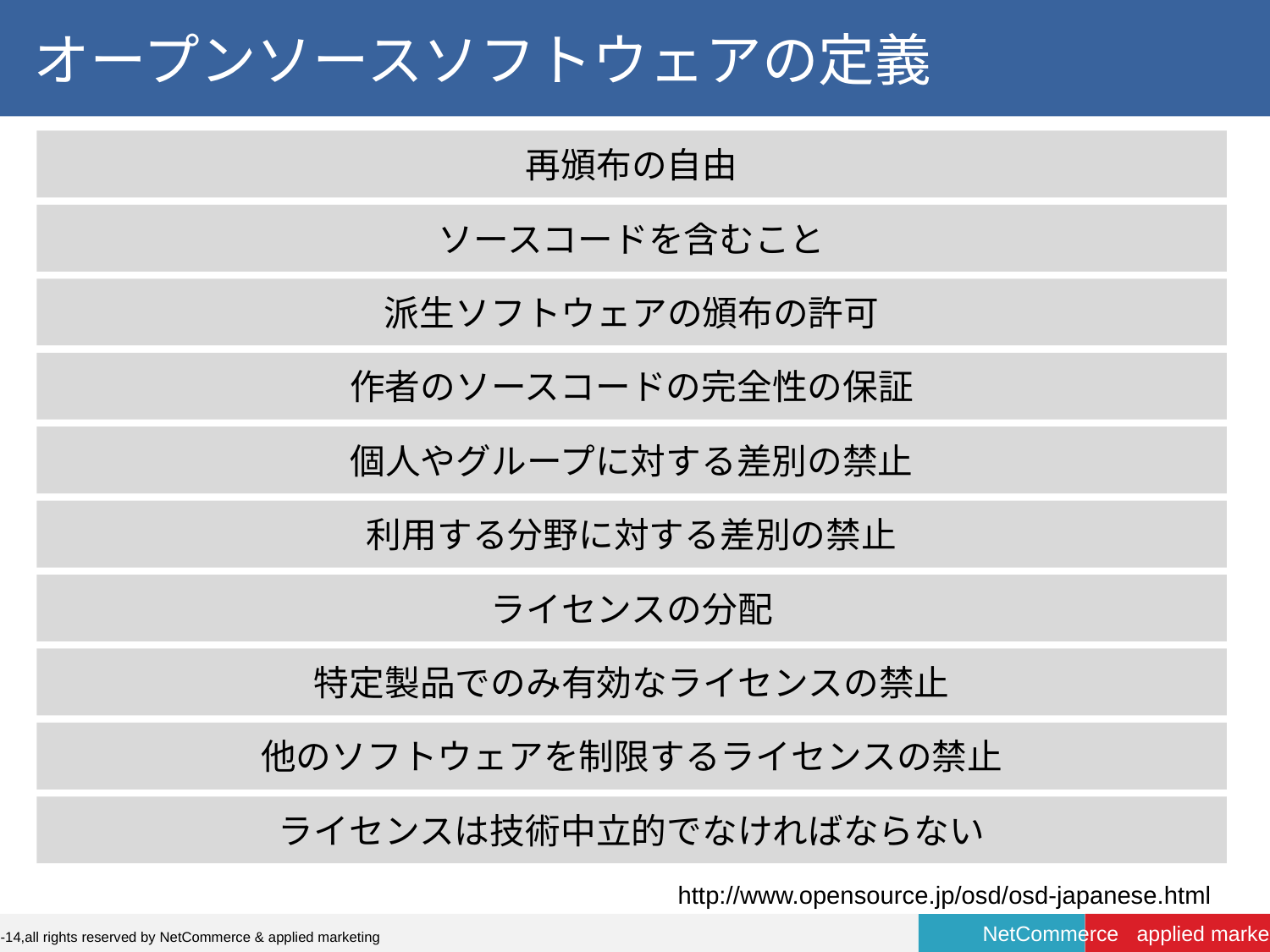

# オープンソースソフトウェアの定義
再頒布の自由
ソースコードを含むこと
派生ソフトウェアの頒布の許可
作者のソースコードの完全性の保証
個人やグループに対する差別の禁止
利用する分野に対する差別の禁止
ライセンスの分配
特定製品でのみ有効なライセンスの禁止
他のソフトウェアを制限するライセンスの禁止
ライセンスは技術中立的でなければならない
http://www.opensource.jp/osd/osd-japanese.html